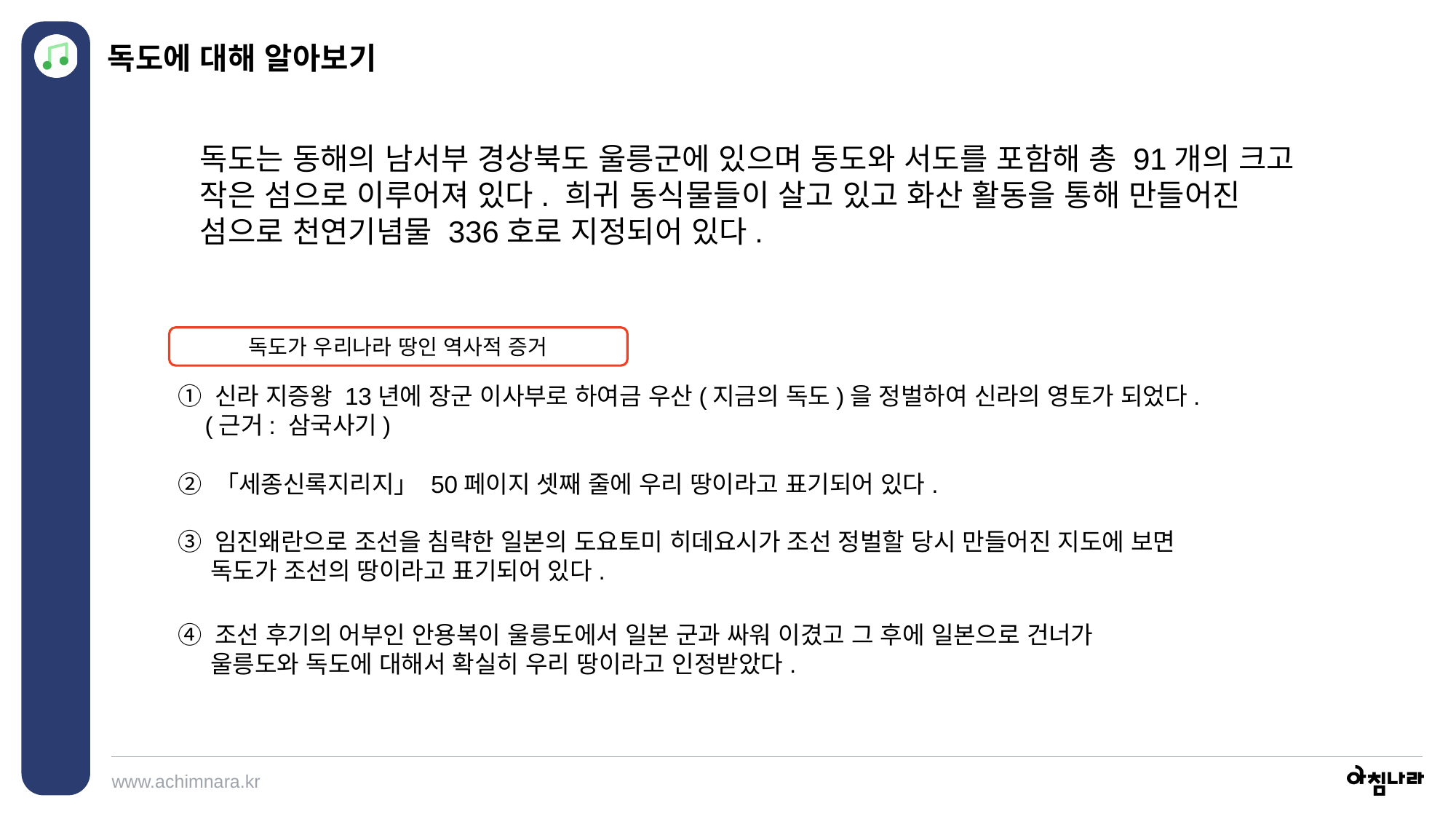

독도에 대해 알아보기
독도는 동해의 남서부 경상북도 울릉군에 있으며 동도와 서도를 포함해 총 91개의 크고 작은 섬으로 이루어져 있다. 희귀 동식물들이 살고 있고 화산 활동을 통해 만들어진 섬으로 천연기념물 336호로 지정되어 있다.
독도가 우리나라 땅인 역사적 증거
① 신라 지증왕 13년에 장군 이사부로 하여금 우산(지금의 독도)을 정벌하여 신라의 영토가 되었다.
    (근거: 삼국사기)
② 「세종신록지리지」 50페이지 셋째 줄에 우리 땅이라고 표기되어 있다.
③ 임진왜란으로 조선을 침략한 일본의 도요토미 히데요시가 조선 정벌할 당시 만들어진 지도에 보면
    독도가 조선의 땅이라고 표기되어 있다.
④ 조선 후기의 어부인 안용복이 울릉도에서 일본 군과 싸워 이겼고 그 후에 일본으로 건너가
    울릉도와 독도에 대해서 확실히 우리 땅이라고 인정받았다.